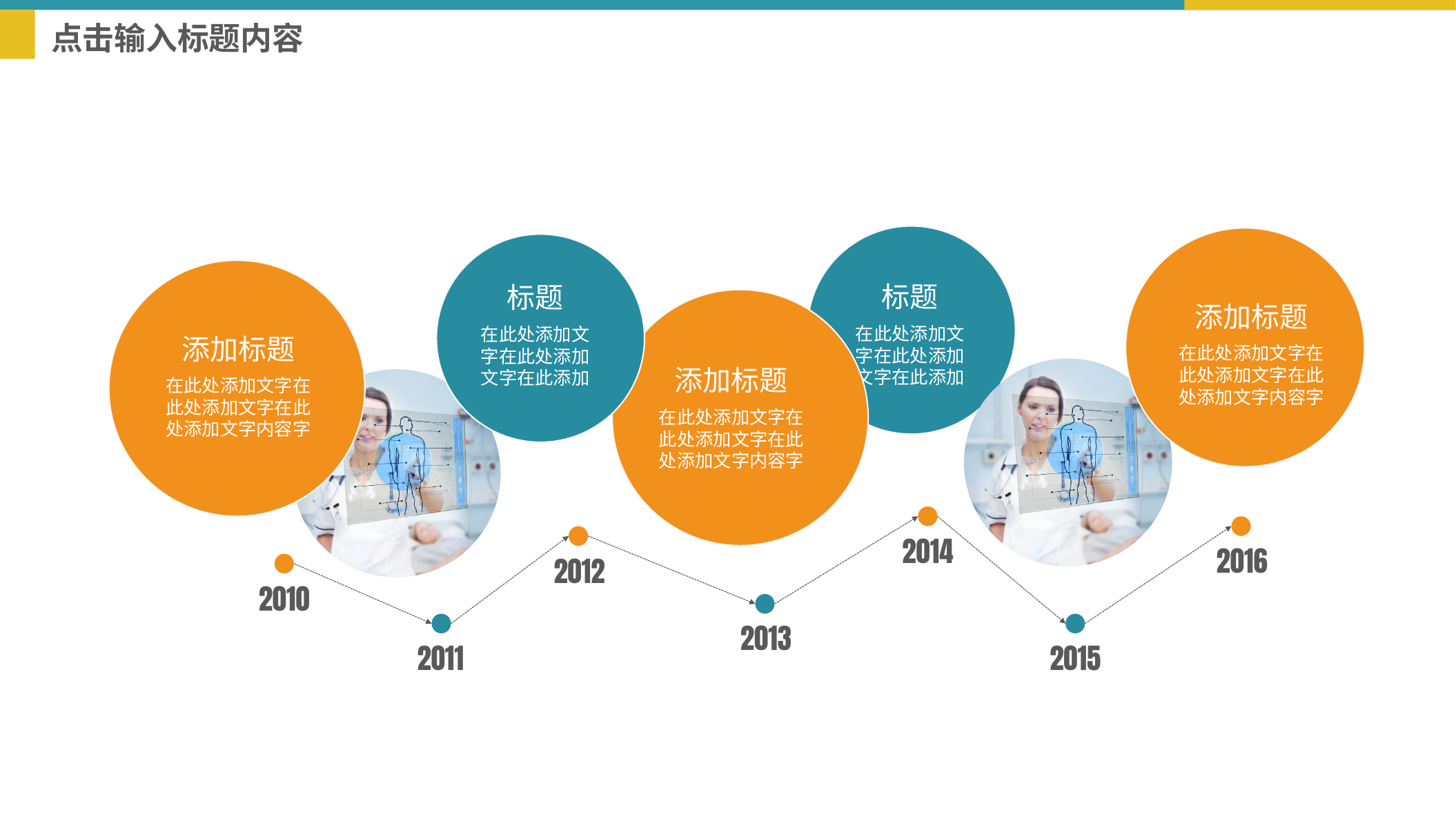

点击输入标题内容

标题
在此处添加文字在此处添加文字在此添加
标题
在此处添加文字在此处添加文字在此添加

添加标题
在此处添加文字在此处添加文字在此处添加文字内容字
添加标题
在此处添加文字在此处添加文字在此处添加文字内容字
添加标题
在此处添加文字在此处添加文字在此处添加文字内容字

2014
2016
2012

2010

2013

2011
2015